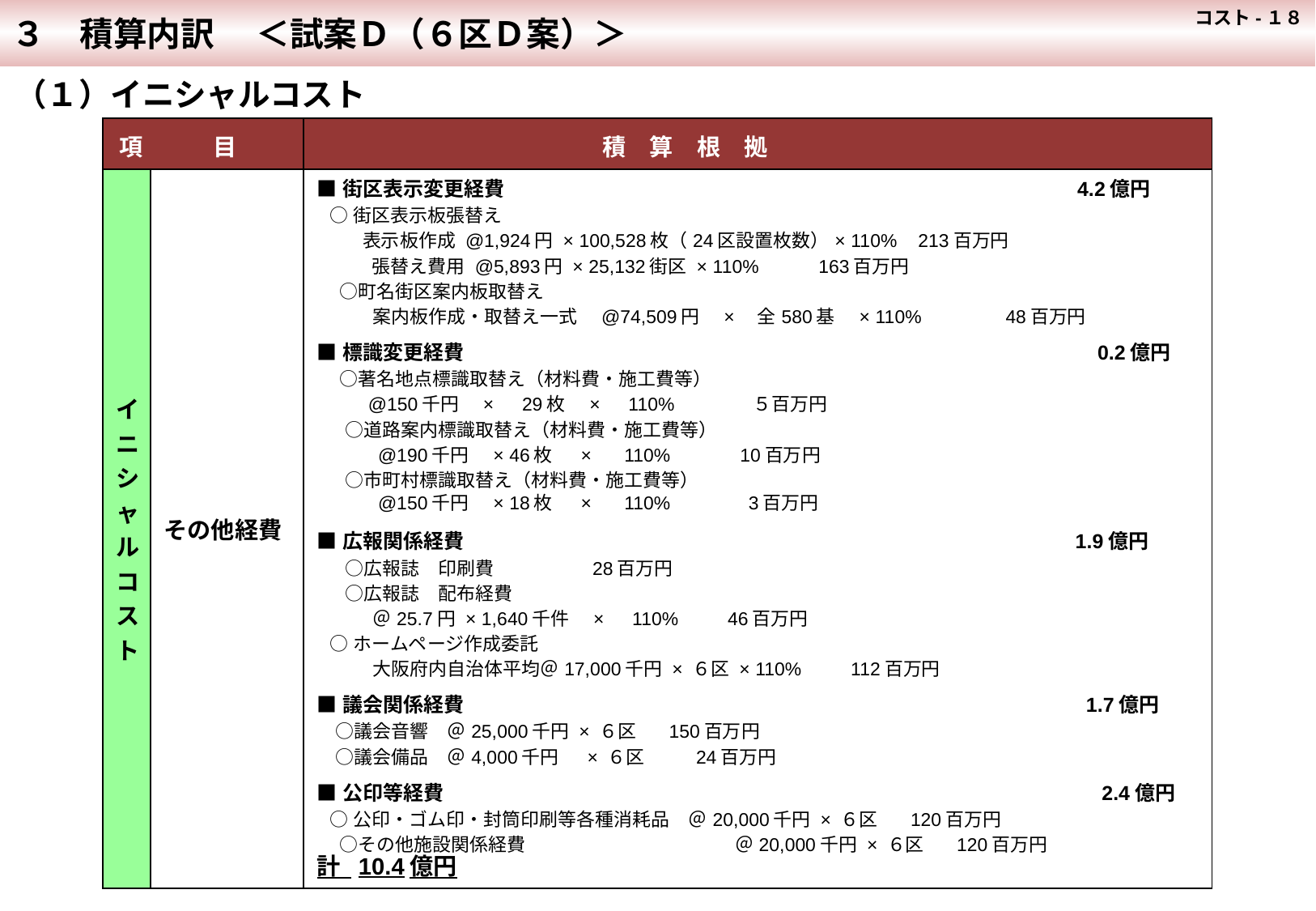

コスト-１８
３　積算内訳 　＜試案Ｄ（６区Ｄ案）＞
（１）イニシャルコスト

| 項　　　目 |  | 積　算　根　拠 |
| --- | --- | --- |
| イニシャルコスト | その他経費 | ■街区表示変更経費　　　　　　　　　　　　　　　　　　　　　　　　　　　　4.2億円 ○街区表示板張替え 　　 表示板作成 @1,924円 × 100,528枚（24区設置枚数）× 110% 213百万円 　　 張替え費用 @5,893円 × 25,132街区 × 110%　 　163百万円 　 ○町名街区案内板取替え 　　　案内板作成・取替え一式　@74,509円　×　全580基　× 110%　　　　48百万円 ■標識変更経費　　　　　　　　　　　　　　　　　　　　　　　　　　　　　　　0.2億円 　 ○著名地点標識取替え（材料費・施工費等） 　 　@150千円　×　29枚　×　110%　　　　５百万円　 　○道路案内標識取替え（材料費・施工費等） 　　　@190千円　× 46枚　 ×　 110%　　　 10百万円 　○市町村標識取替え（材料費・施工費等） 　　　@150千円　× 18枚　 ×　 110%　　　 3百万円 ■広報関係経費　　　　　　　　　　　　　　　　　　　　　　　　　　　 　　 1.9億円 　○広報誌　印刷費　　　　　28百万円 　○広報誌　配布経費 　　　＠25.7円 × 1,640千件　×　110% 　46百万円 ○ホームページ作成委託 　　　大阪府内自治体平均＠17,000千円 × ６区 × 110% 　112百万円 ■議会関係経費　　　　　　　　　　　　　　　　　　　　　　　　　　　 　　　 1.7億円 　○議会音響　＠25,000千円 × ６区 　150百万円 　○議会備品　＠4,000千円 　× ６区 　　24百万円 ■公印等経費　　　　　　　　　　　　　　　　　　　　　　　　　　　　　 　　　2.4億円 ○公印・ゴム印・封筒印刷等各種消耗品　＠20,000千円 × ６区 　120百万円 　 ○その他施設関係経費　　　　　　　　　　　 ＠20,000千円 × ６区　 120百万円　　　　　　　計 10.4億円 |